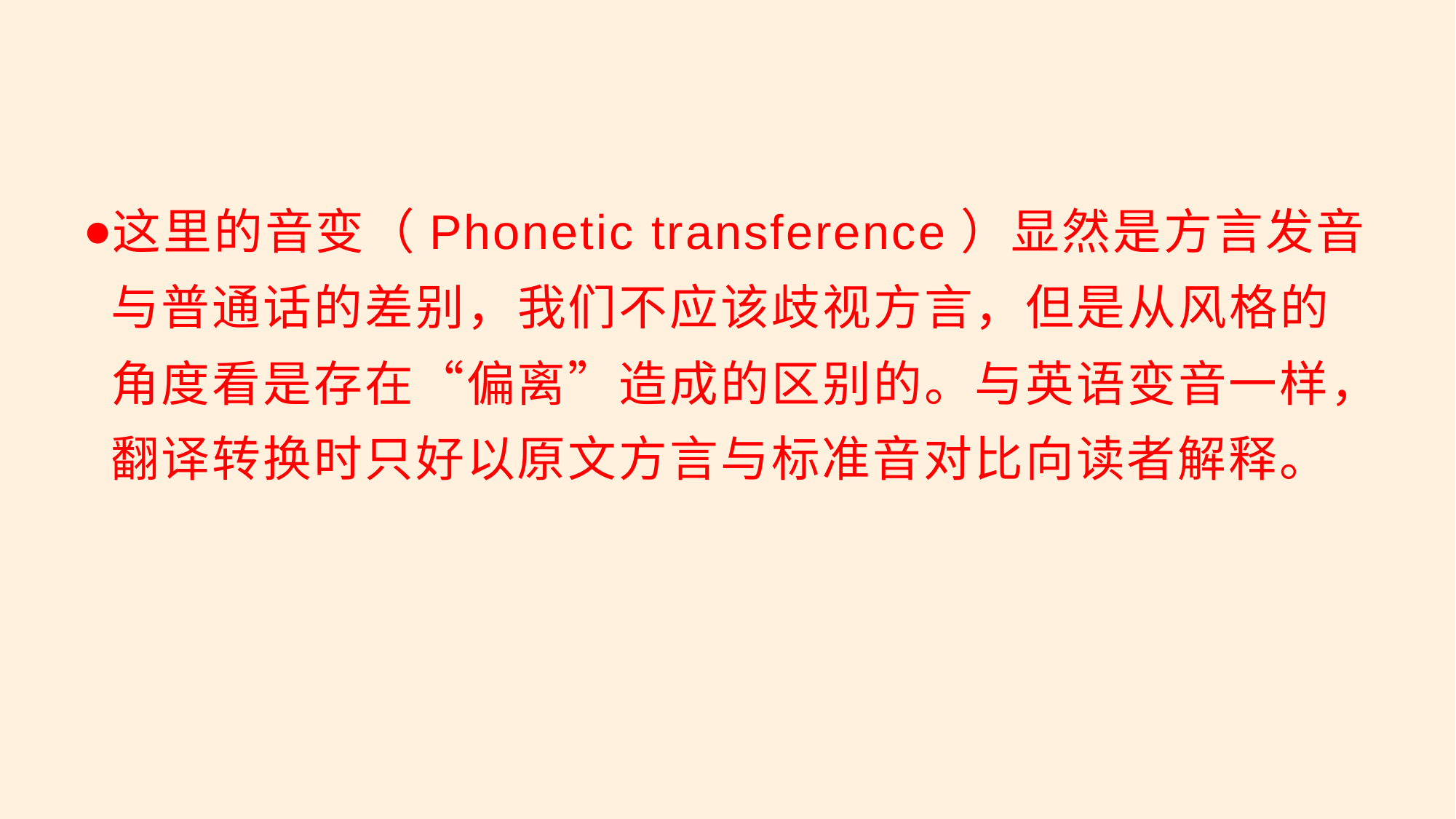

#
这里的音变（Phonetic transference）显然是方言发音与普通话的差别，我们不应该歧视方言，但是从风格的角度看是存在“偏离”造成的区别的。与英语变音一样，翻译转换时只好以原文方言与标准音对比向读者解释。